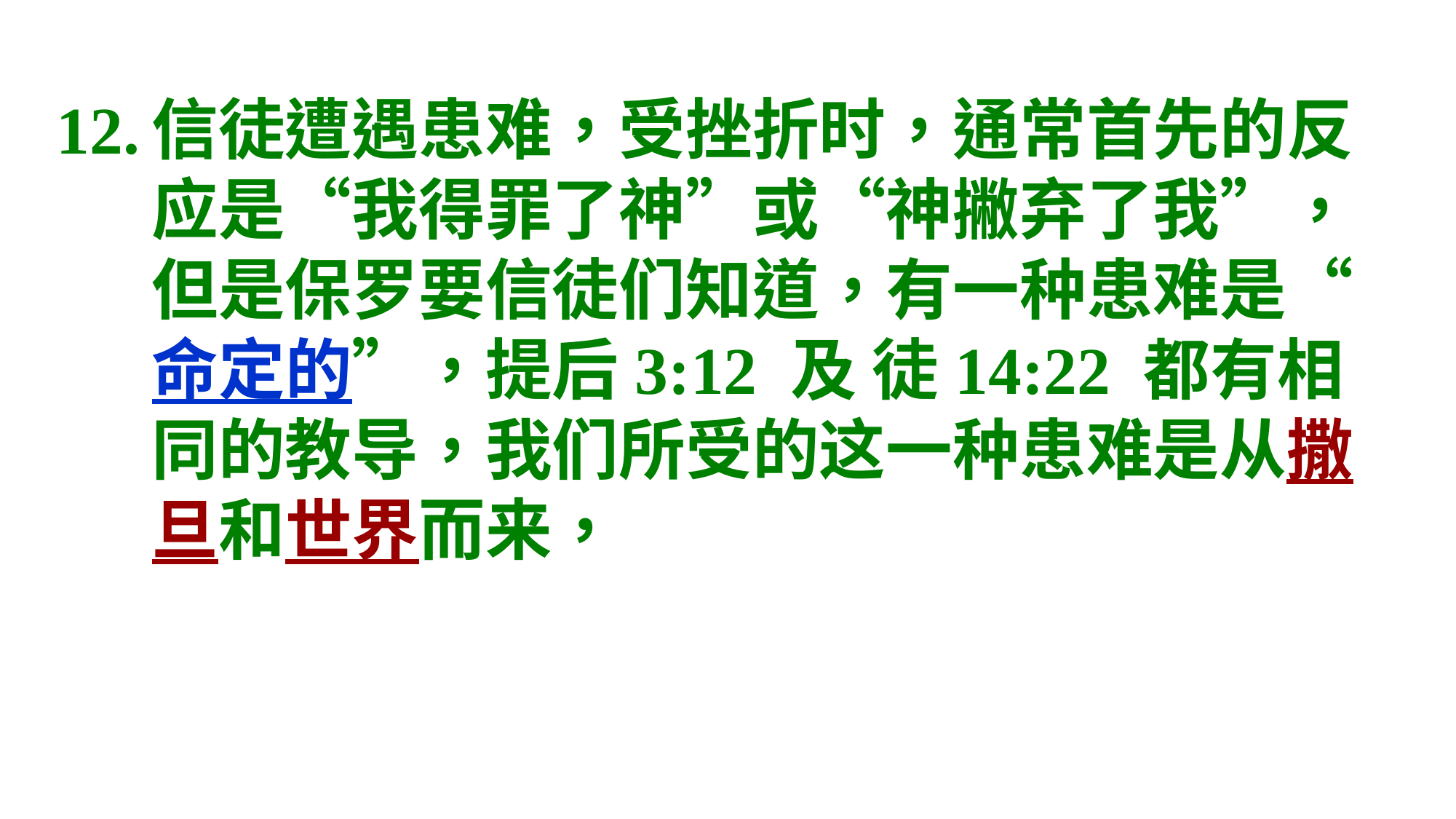

12.	信徒遭遇患难，受挫折时，通常首先的反应是“我得罪了神”或“神撇弃了我”，但是保罗要信徒们知道，有一种患难是“命定的”，提后3:12 及 徒14:22 都有相同的教导，我们所受的这一种患难是从撒旦和世界而来，